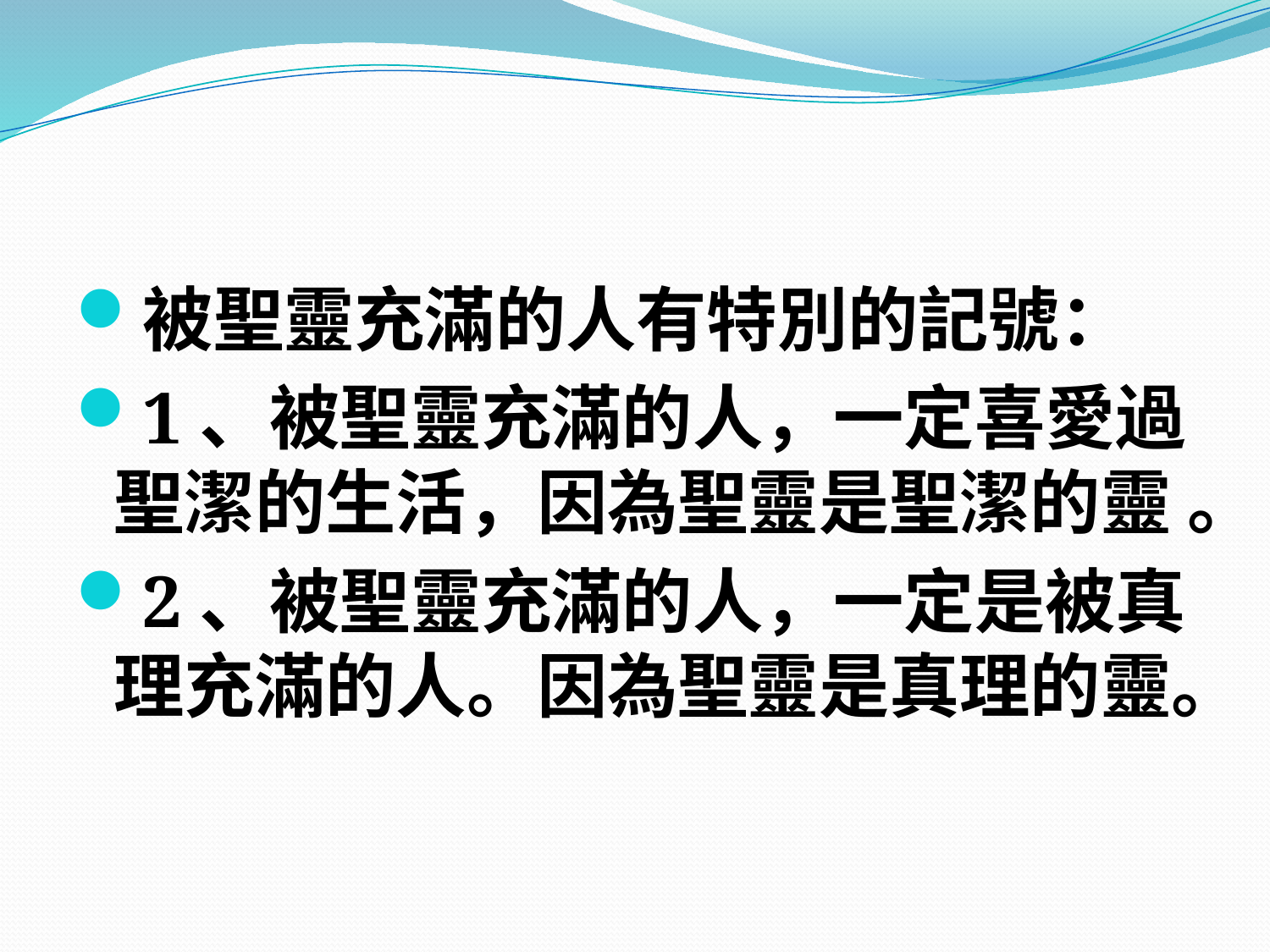

#
被聖靈充滿的人有特別的記號：
1、被聖靈充滿的人，一定喜愛過聖潔的生活，因為聖靈是聖潔的靈 。
2、被聖靈充滿的人，一定是被真理充滿的人。因為聖靈是真理的靈。